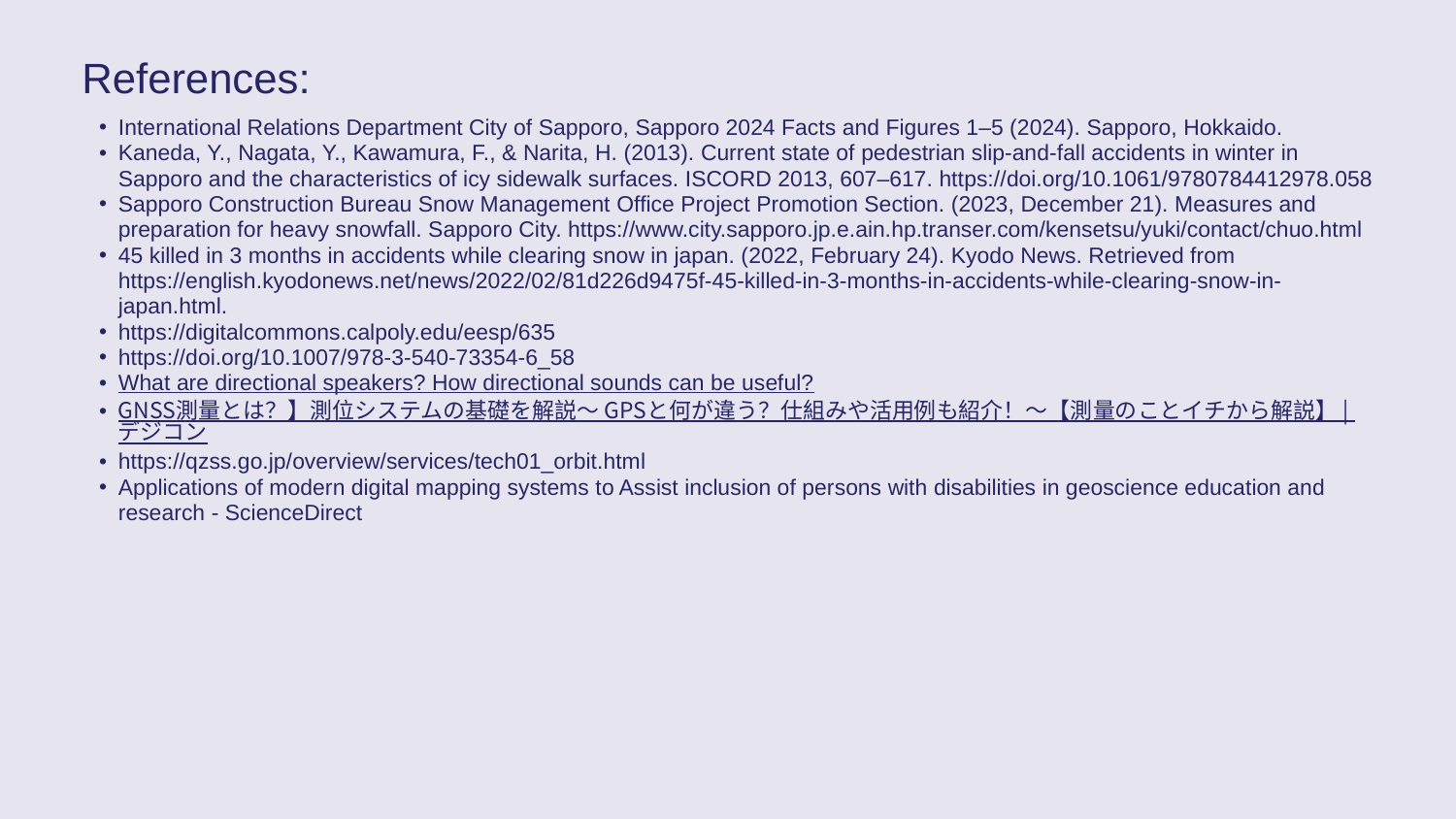

References:
International Relations Department City of Sapporo, Sapporo 2024 Facts and Figures 1–5 (2024). Sapporo, Hokkaido.
Kaneda, Y., Nagata, Y., Kawamura, F., & Narita, H. (2013). Current state of pedestrian slip-and-fall accidents in winter in Sapporo and the characteristics of icy sidewalk surfaces. ISCORD 2013, 607–617. https://doi.org/10.1061/9780784412978.058
Sapporo Construction Bureau Snow Management Office Project Promotion Section. (2023, December 21). Measures and preparation for heavy snowfall. Sapporo City. https://www.city.sapporo.jp.e.ain.hp.transer.com/kensetsu/yuki/contact/chuo.html
45 killed in 3 months in accidents while clearing snow in japan. (2022, February 24). Kyodo News. Retrieved from https://english.kyodonews.net/news/2022/02/81d226d9475f-45-killed-in-3-months-in-accidents-while-clearing-snow-in-japan.html.
https://digitalcommons.calpoly.edu/eesp/635
https://doi.org/10.1007/978-3-540-73354-6_58
What are directional speakers? How directional sounds can be useful?
GNSS測量とは？】測位システムの基礎を解説〜 GPSと何が違う？仕組みや活用例も紹介！〜【測量のことイチから解説】 | デジコン
https://qzss.go.jp/overview/services/tech01_orbit.html
Applications of modern digital mapping systems to Assist inclusion of persons with disabilities in geoscience education and research - ScienceDirect